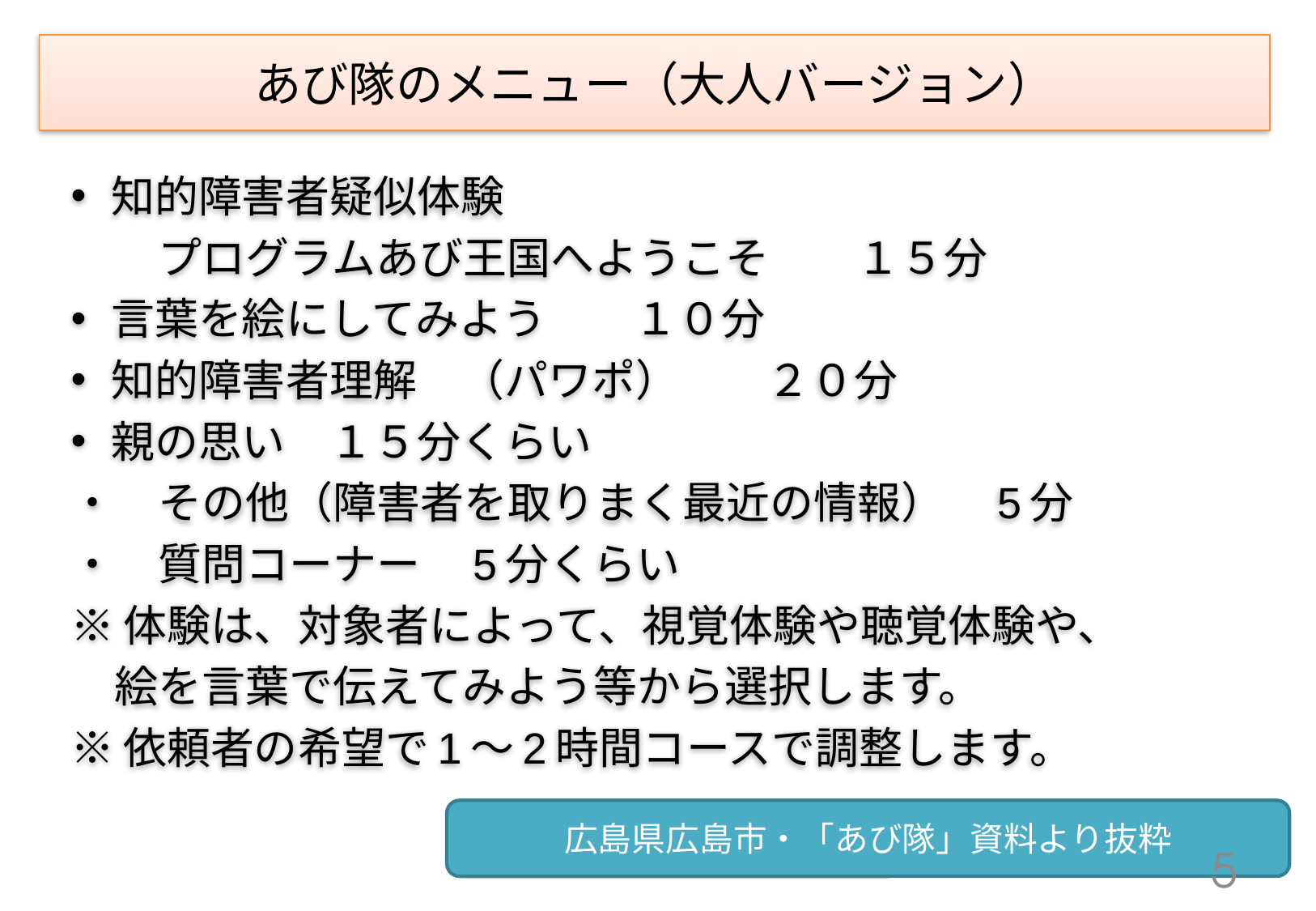

# あび隊のメニュー（大人バージョン）
知的障害者疑似体験
　　プログラムあび王国へようこそ　　１５分
言葉を絵にしてみよう　　１０分
知的障害者理解　（パワポ）　　２０分
親の思い　１５分くらい
・　その他（障害者を取りまく最近の情報）　5分
・　質問コーナー　5分くらい
※体験は、対象者によって、視覚体験や聴覚体験や、
　絵を言葉で伝えてみよう等から選択します。
※依頼者の希望で1～2時間コースで調整します。
広島県広島市・「あび隊」資料より抜粋
5